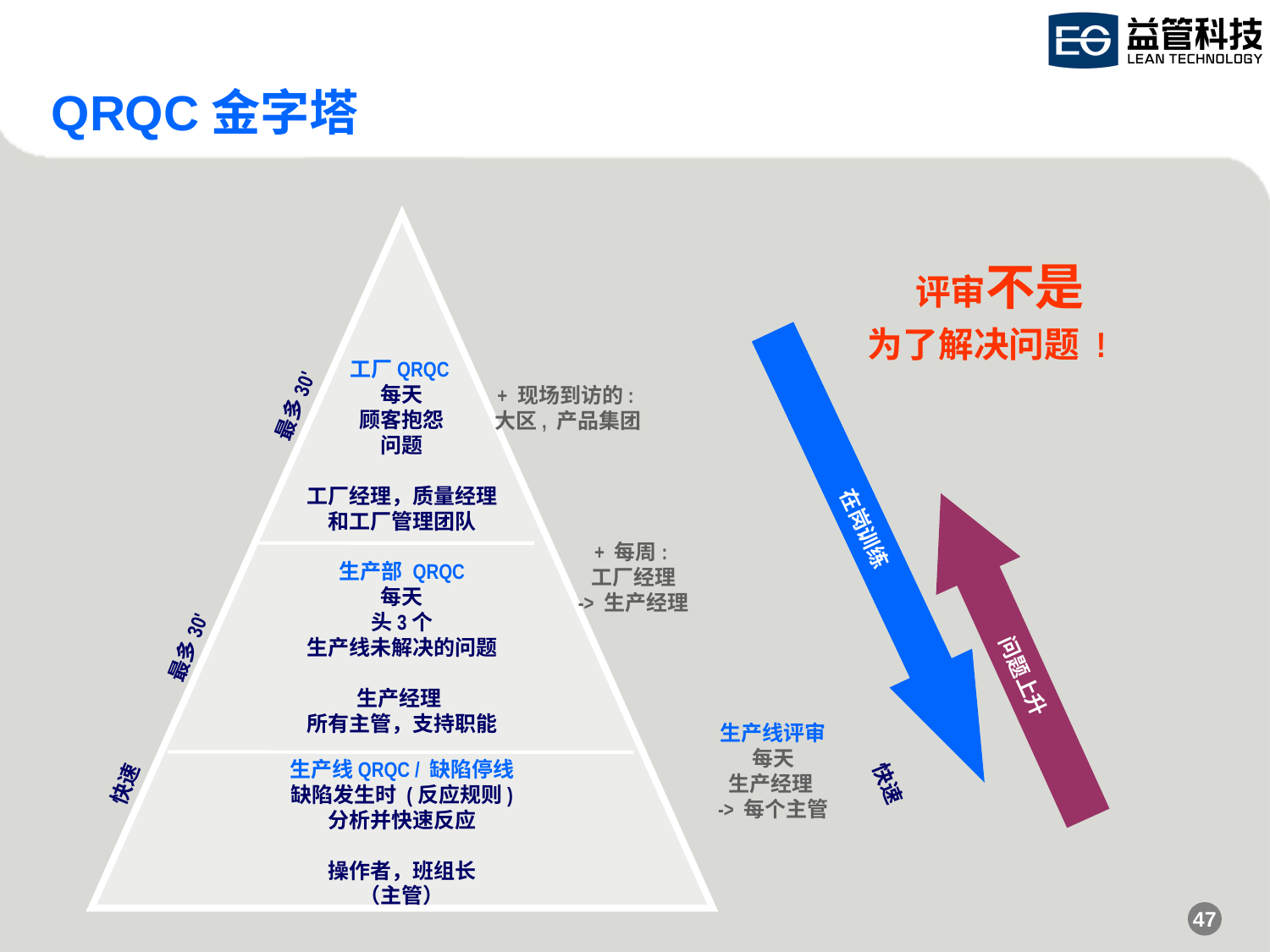

# QRQC金字塔

	评审不是
为了解决问题 !
工厂QRQC
每天
顾客抱怨
问题
工厂经理，质量经理
和工厂管理团队
+ 现场到访的:
大区, 产品集团
最多30'

在岗训练
+ 每周:
工厂经理
-> 生产经理

生产部 QRQC
每天
头3个
生产线未解决的问题
生产经理
所有主管，支持职能
问题上升
最多30'
生产线评审
每天
生产经理
-> 每个主管
生产线QRQC / 缺陷停线
缺陷发生时 (反应规则)
分析并快速反应

操作者，班组长
（主管）
快速
快速